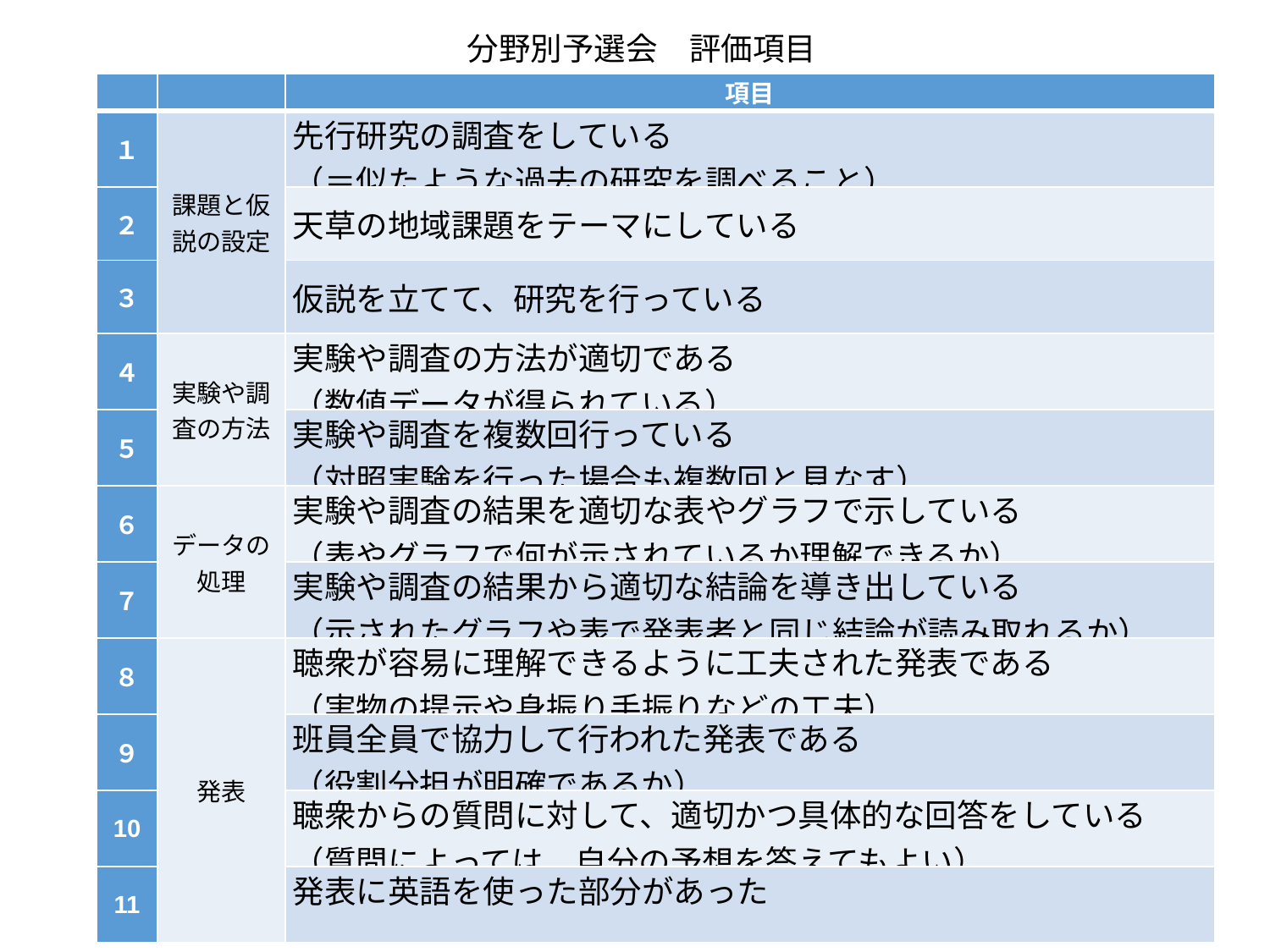

分野別予選会　評価項目
|  |  | 項目 |
| --- | --- | --- |
| １ | 課題と仮説の設定 | 先行研究の調査をしている （＝似たような過去の研究を調べること） |
| ２ |  | 天草の地域課題をテーマにしている |
| ３ |  | 仮説を立てて、研究を行っている |
| ４ | 実験や調査の方法 | 実験や調査の方法が適切である （数値データが得られている） |
| ５ |  | 実験や調査を複数回行っている （対照実験を行った場合も複数回と見なす） |
| ６ | データの処理 | 実験や調査の結果を適切な表やグラフで示している （表やグラフで何が示されているか理解できるか） |
| ７ |  | 実験や調査の結果から適切な結論を導き出している （示されたグラフや表で発表者と同じ結論が読み取れるか） |
| ８ | 発表 | 聴衆が容易に理解できるように工夫された発表である （実物の提示や身振り手振りなどの工夫） |
| ９ |  | 班員全員で協力して行われた発表である （役割分担が明確であるか） |
| 10 |  | 聴衆からの質問に対して、適切かつ具体的な回答をしている （質問によっては、自分の予想を答えてもよい） |
| 11 |  | 発表に英語を使った部分があった |